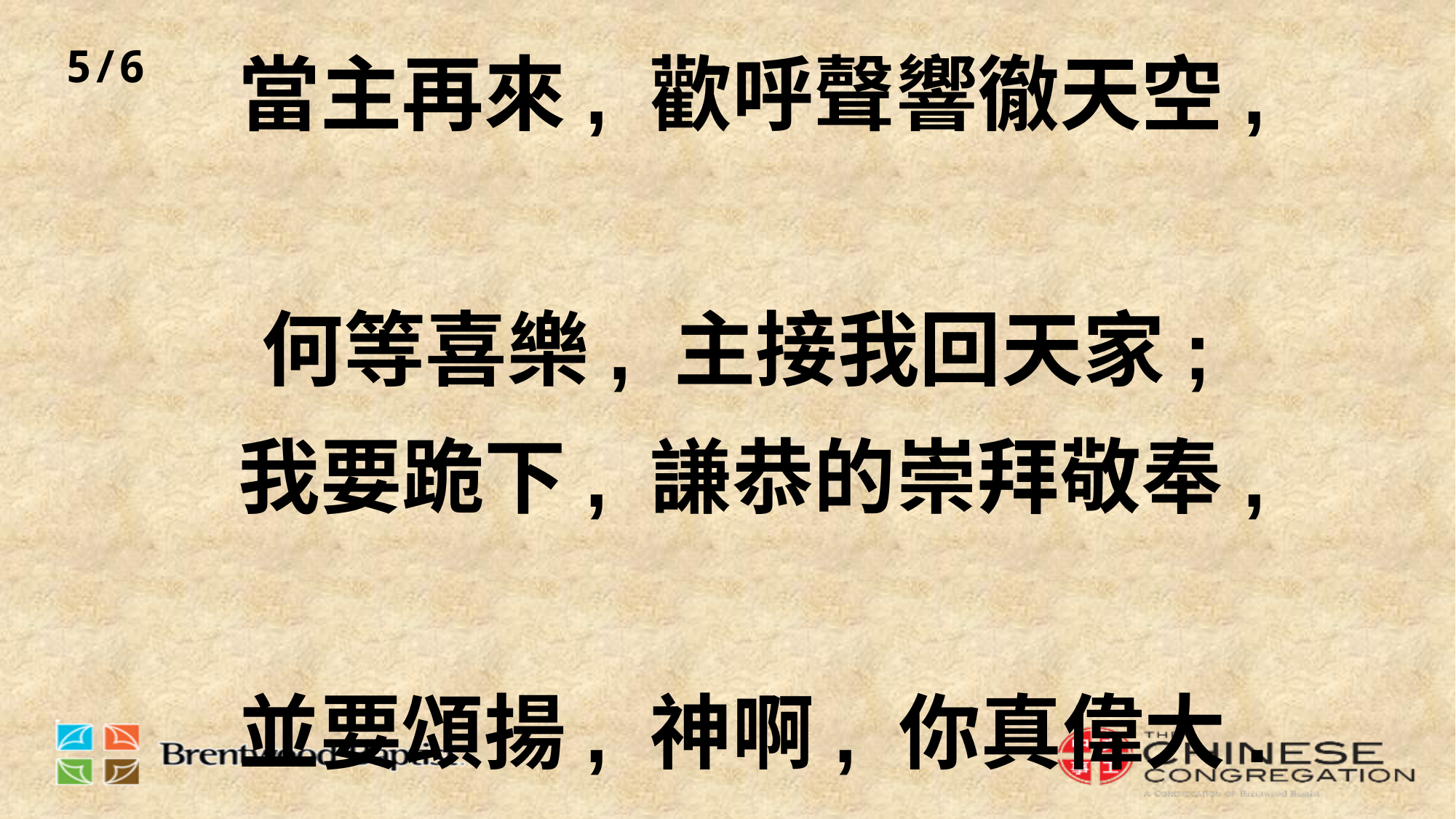

5/6
# 當主再來, 歡呼聲響徹天空, 何等喜樂, 主接我回天家; 我要跪下, 謙恭的崇拜敬奉, 並要頌揚, 神啊, 你真偉大.